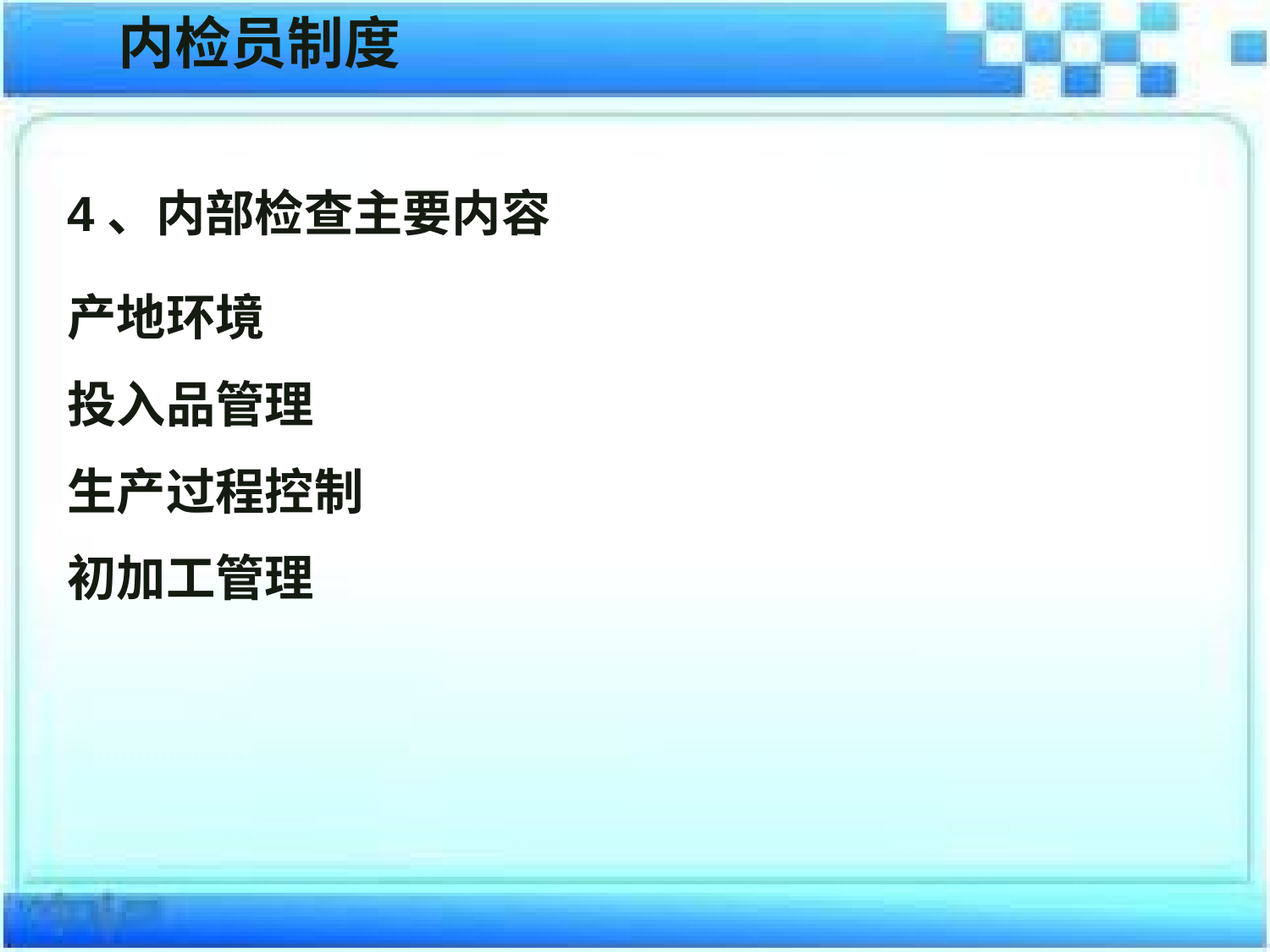

内检员制度

4、内部检查主要内容
产地环境
投入品管理
生产过程控制
初加工管理